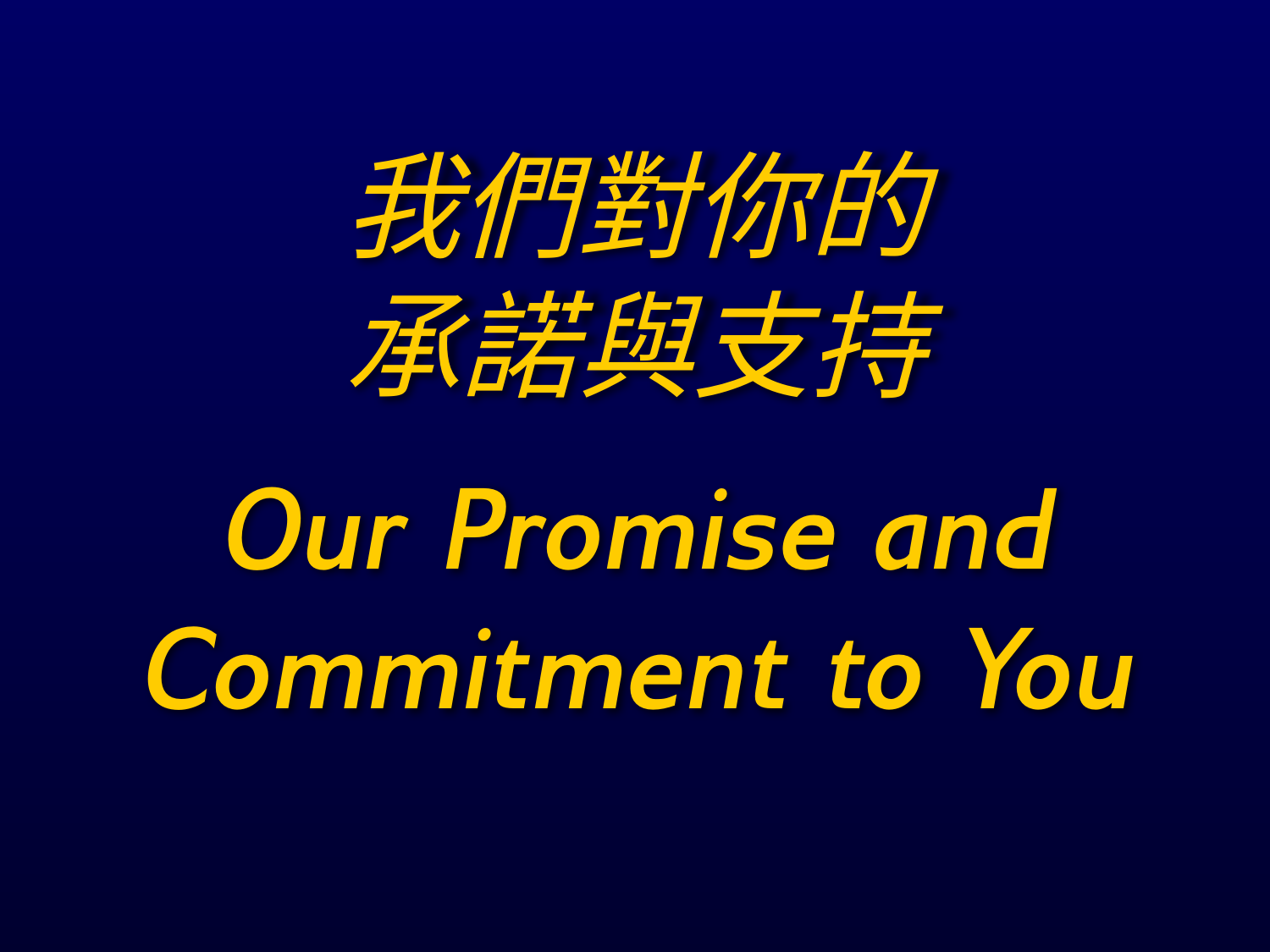

我們對你的
承諾與支持
Our Promise and Commitment to You